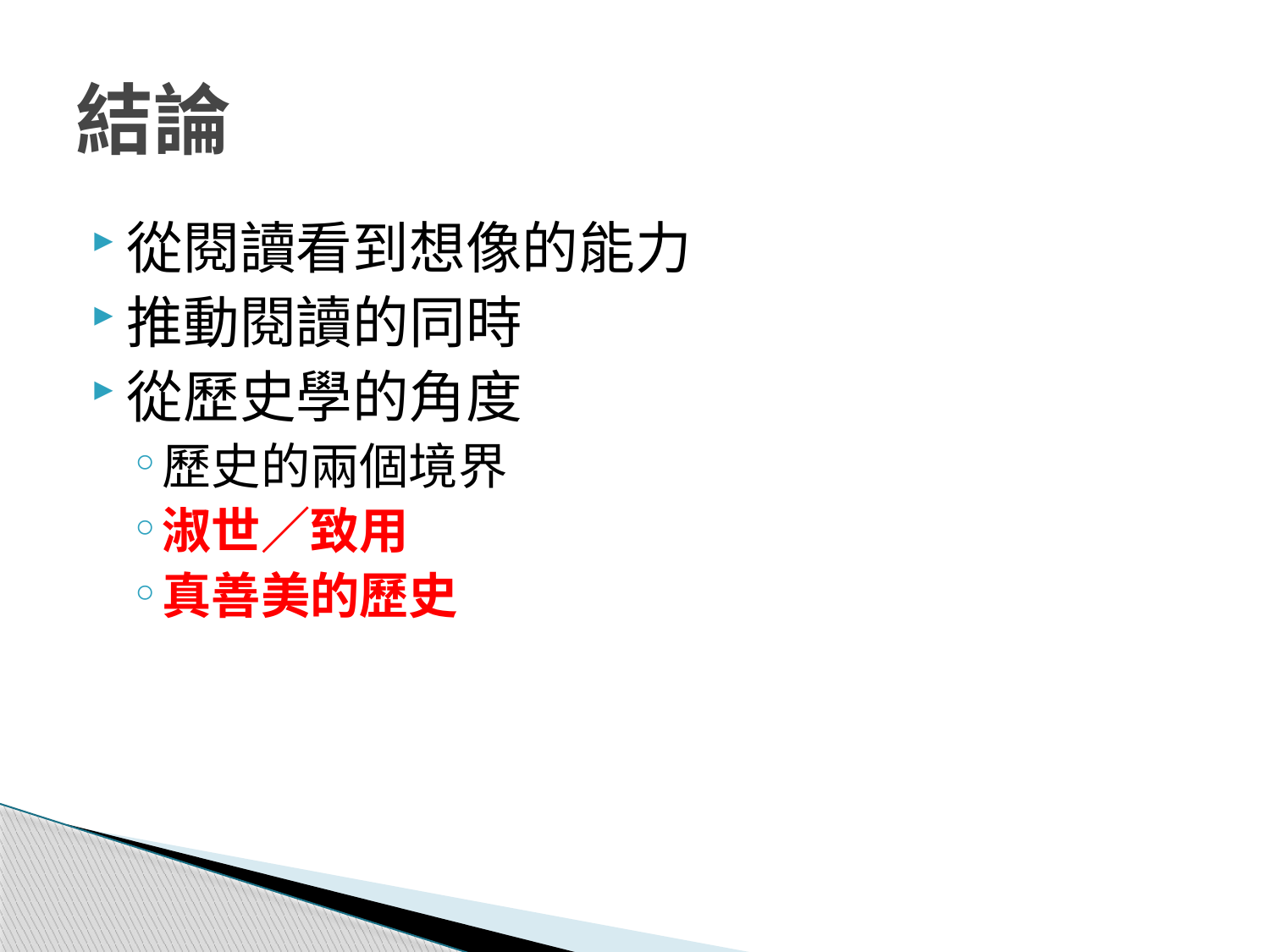

# 結論
從閱讀看到想像的能力
推動閱讀的同時
從歷史學的角度
歷史的兩個境界
淑世／致用
真善美的歷史